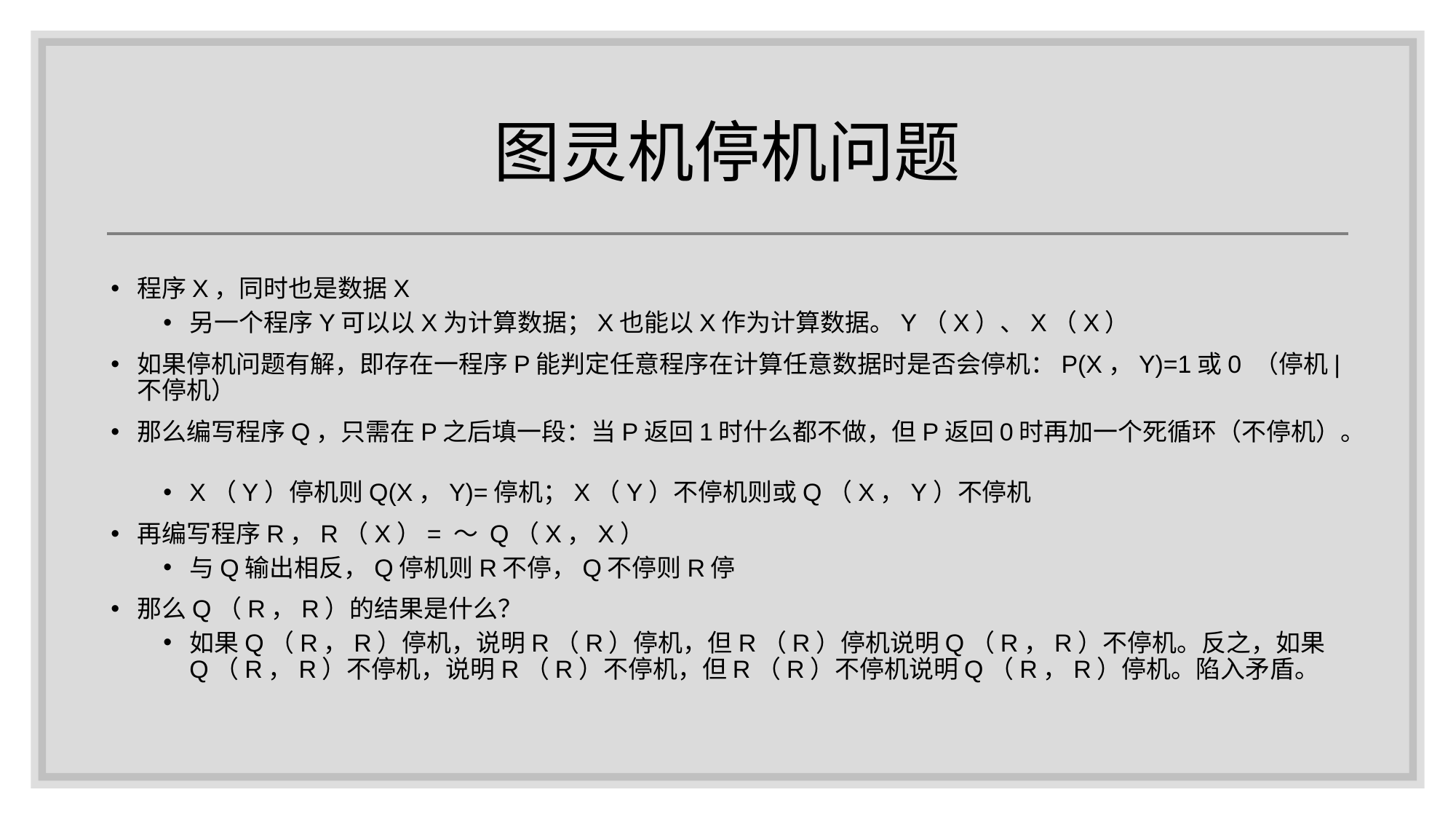

# 图灵机停机问题
程序X，同时也是数据X
另一个程序Y可以以X为计算数据；X也能以X作为计算数据。Y（X）、X（X）
如果停机问题有解，即存在一程序P能判定任意程序在计算任意数据时是否会停机：P(X，Y)=1或0 （停机|不停机）
那么编写程序Q，只需在P之后填一段：当P返回1时什么都不做，但P返回0时再加一个死循环（不停机）。
X（Y）停机则Q(X，Y)=停机；X（Y）不停机则或Q（X，Y）不停机
再编写程序R，R（X）= ～ Q（X，X）
与Q输出相反，Q停机则R不停，Q不停则R停
那么Q（R，R）的结果是什么？
如果Q（R，R）停机，说明R（R）停机，但R（R）停机说明Q（R，R）不停机。反之，如果Q（R，R）不停机，说明R（R）不停机，但R（R）不停机说明Q（R，R）停机。陷入矛盾。